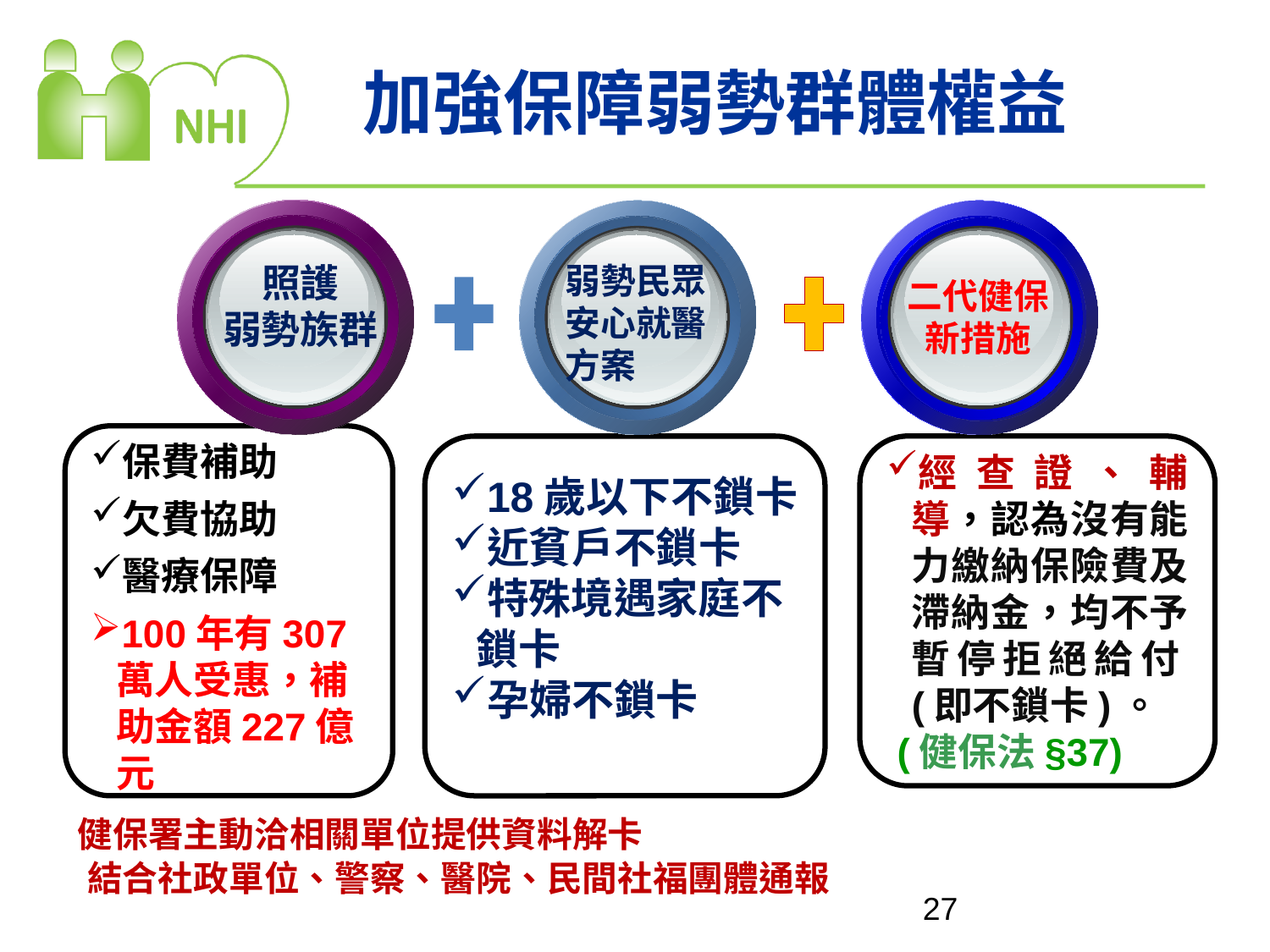

加強保障弱勢群體權益

照護
弱勢族群
弱勢民眾
安心就醫
方案

二代健保
新措施

保費補助
欠費協助
醫療保障
100年有307萬人受惠，補助金額227億元

18歲以下不鎖卡
近貧戶不鎖卡
特殊境遇家庭不鎖卡
孕婦不鎖卡

經查證、輔導，認為沒有能力繳納保險費及滯納金，均不予暫停拒絕給付(即不鎖卡)。
 (健保法§37)
健保署主動洽相關單位提供資料解卡

結合社政單位、警察、醫院、民間社福團體通報
27